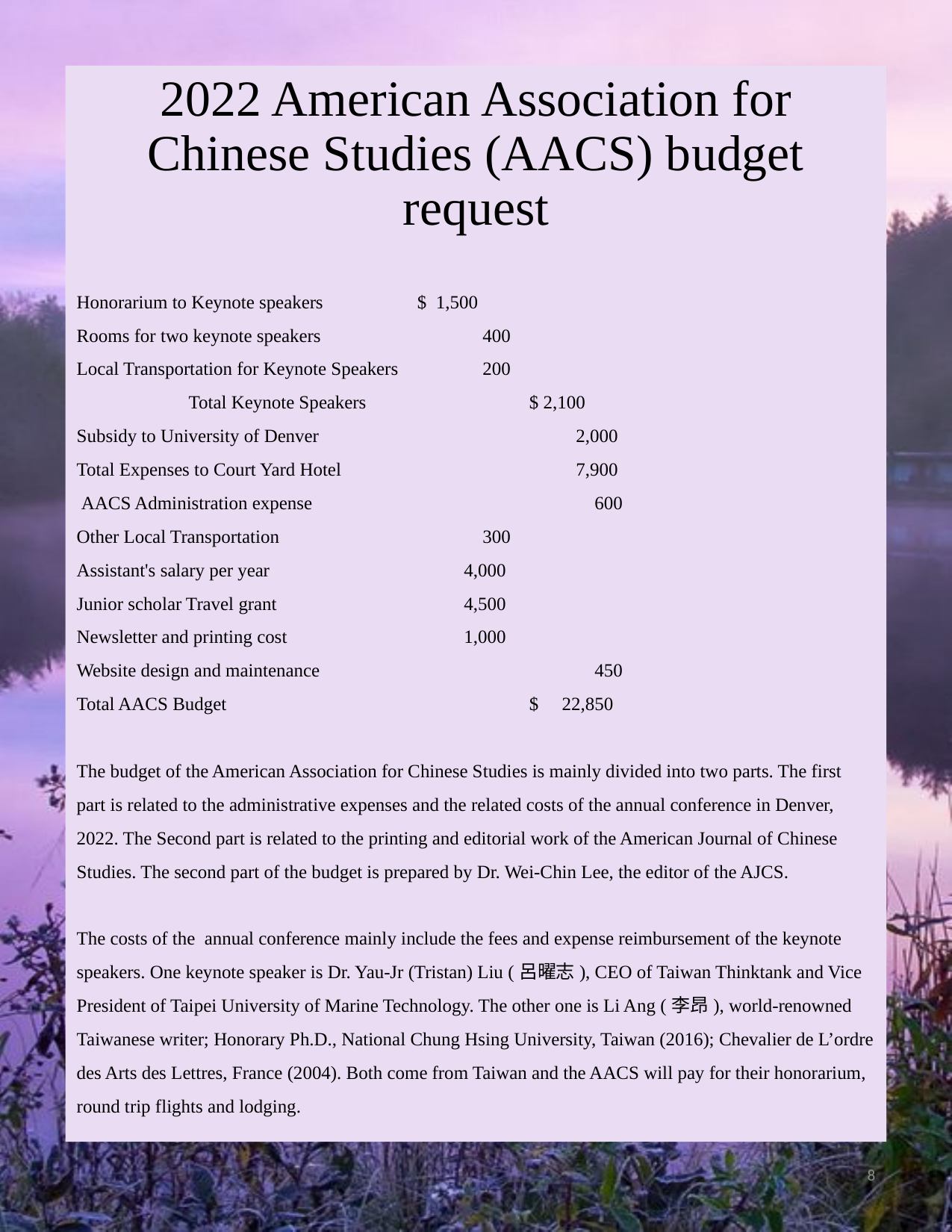

# 2022 American Association for Chinese Studies (AACS) budget request
Honorarium to Keynote speakers	 $  1,500
Rooms for two keynote speakers	               400
Local Transportation for Keynote Speakers	               200
	Total Keynote Speakers		 $ 2,100
Subsidy to University of Denver		           2,000
Total Expenses to Court Yard Hotel		           7,900
 AACS Administration expense		               600
Other Local Transportation		               300
Assistant's salary per year		           4,000
Junior scholar Travel grant		           4,500
Newsletter and printing cost		           1,000
Website design and maintenance	 	               450
Total AACS Budget	 	 	 $     22,850

The budget of the American Association for Chinese Studies is mainly divided into two parts. The first part is related to the administrative expenses and the related costs of the annual conference in Denver, 2022. The Second part is related to the printing and editorial work of the American Journal of Chinese Studies. The second part of the budget is prepared by Dr. Wei-Chin Lee, the editor of the AJCS.

The costs of the  annual conference mainly include the fees and expense reimbursement of the keynote speakers. One keynote speaker is Dr. Yau-Jr (Tristan) Liu (呂曜志), CEO of Taiwan Thinktank and Vice President of Taipei University of Marine Technology. The other one is Li Ang (李昂), world-renowned Taiwanese writer; Honorary Ph.D., National Chung Hsing University, Taiwan (2016); Chevalier de L’ordre des Arts des Lettres, France (2004). Both come from Taiwan and the AACS will pay for their honorarium, round trip flights and lodging.

8